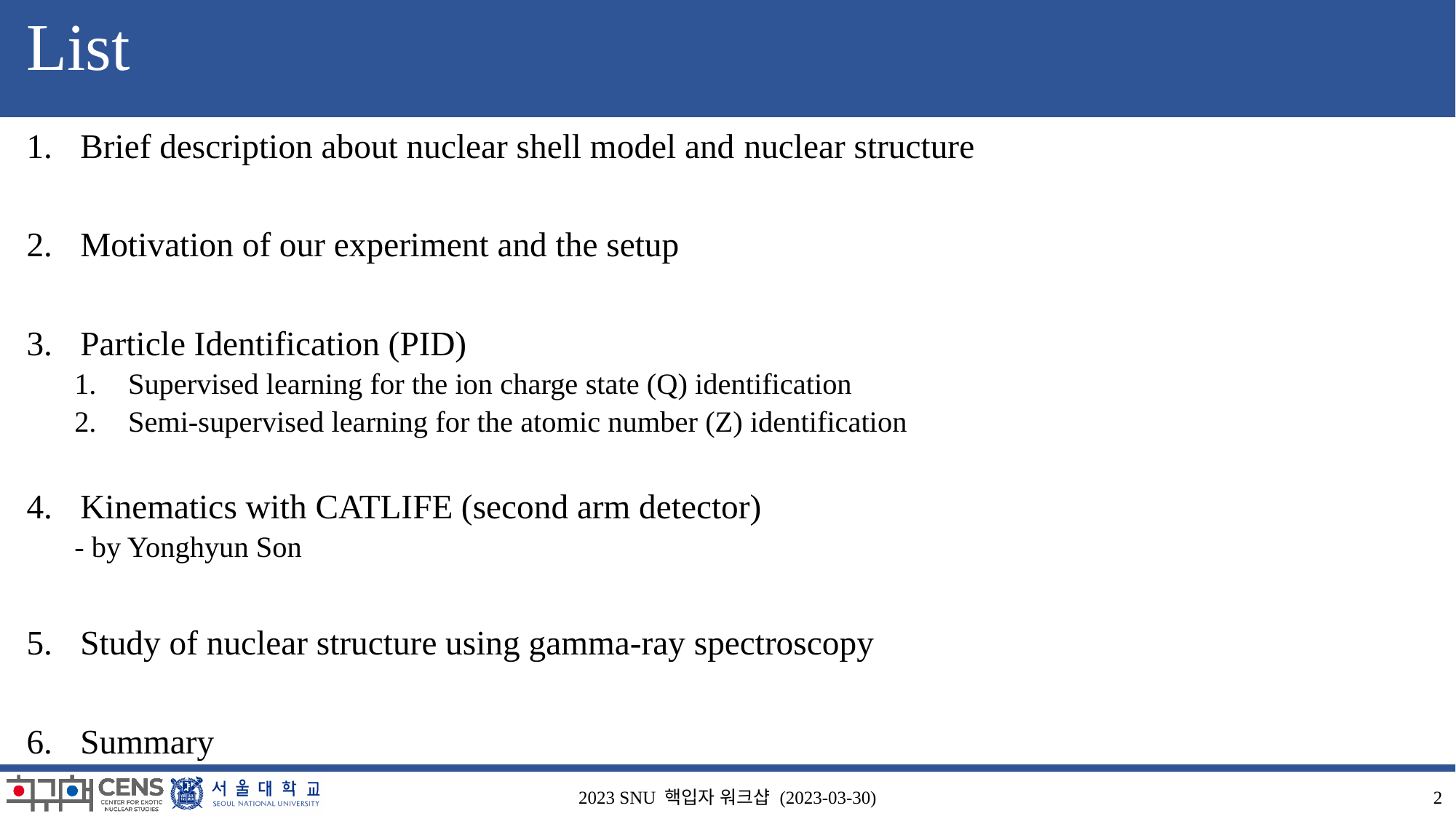

# List
Brief description about nuclear shell model and nuclear structure

Motivation of our experiment and the setup

Particle Identification (PID)
Supervised learning for the ion charge state (Q) identification
Semi-supervised learning for the atomic number (Z) identification

Kinematics with CATLIFE (second arm detector)
- by Yonghyun Son

Study of nuclear structure using gamma-ray spectroscopy

Summary
2023 SNU 핵입자 워크샵 (2023-03-30)
2